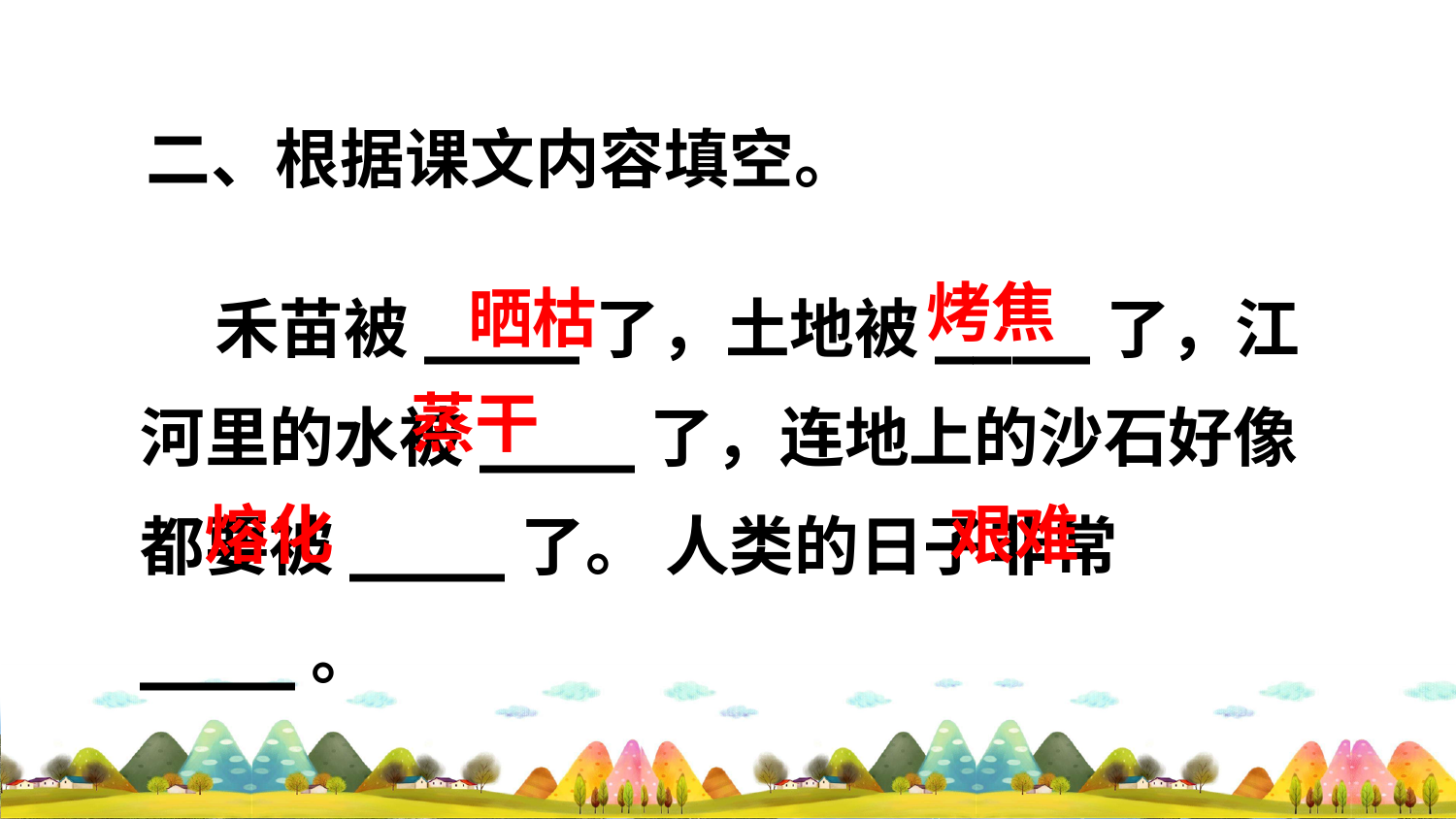

二、根据课文内容填空。
    禾苗被____了，土地被____了，江河里的水被____了，连地上的沙石好像都要被____了。 人类的日子非常____。
烤焦
晒枯
蒸干
熔化
艰难